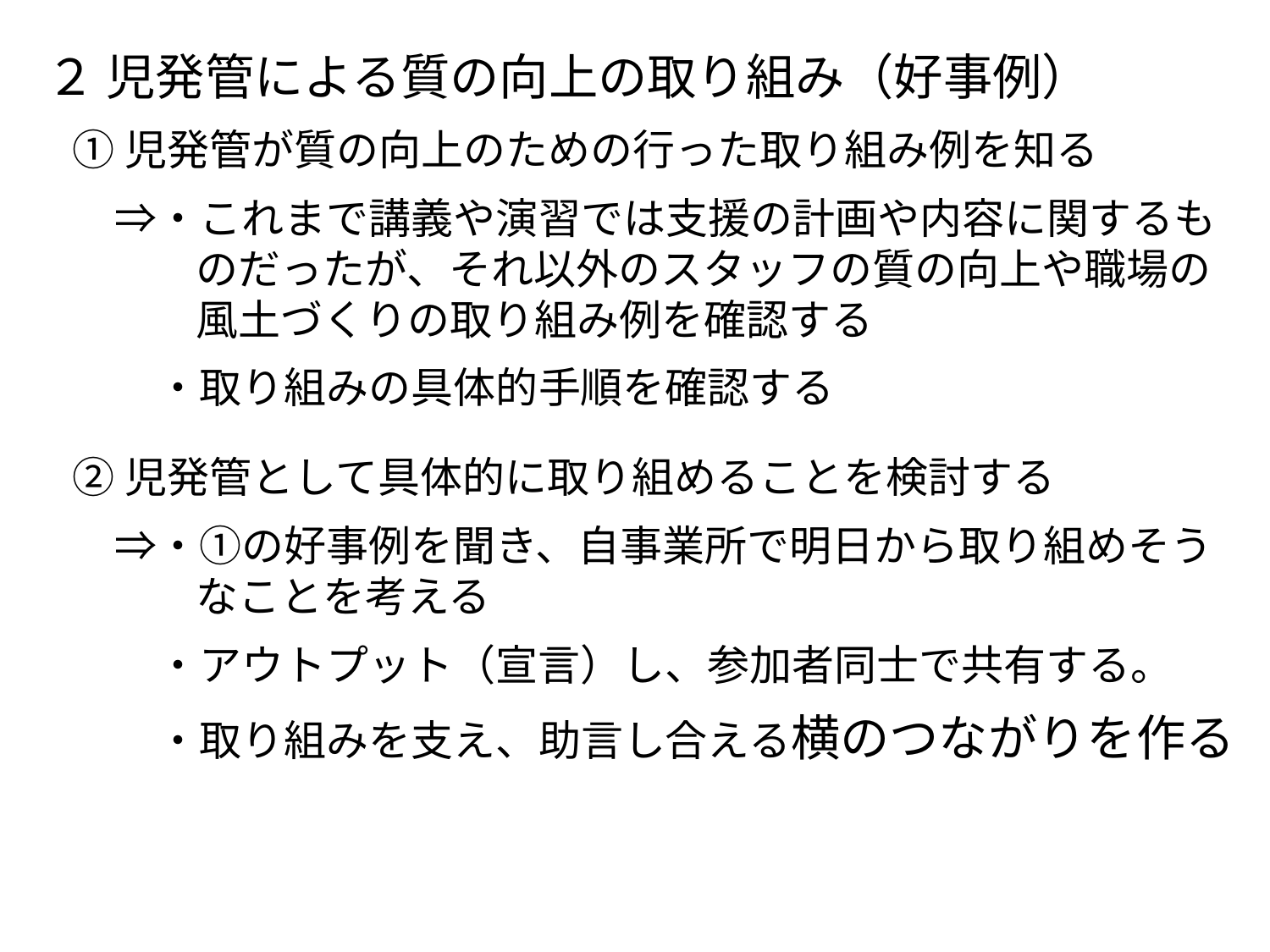

２ 児発管による質の向上の取り組み（好事例）
①児発管が質の向上のための行った取り組み例を知る
　⇒・これまで講義や演習では支援の計画や内容に関するものだったが、それ以外のスタッフの質の向上や職場の風土づくりの取り組み例を確認する
　　・取り組みの具体的手順を確認する
②児発管として具体的に取り組めることを検討する
　⇒・①の好事例を聞き、自事業所で明日から取り組めそうなことを考える
　　・アウトプット（宣言）し、参加者同士で共有する。
　　・取り組みを支え、助言し合える横のつながりを作る